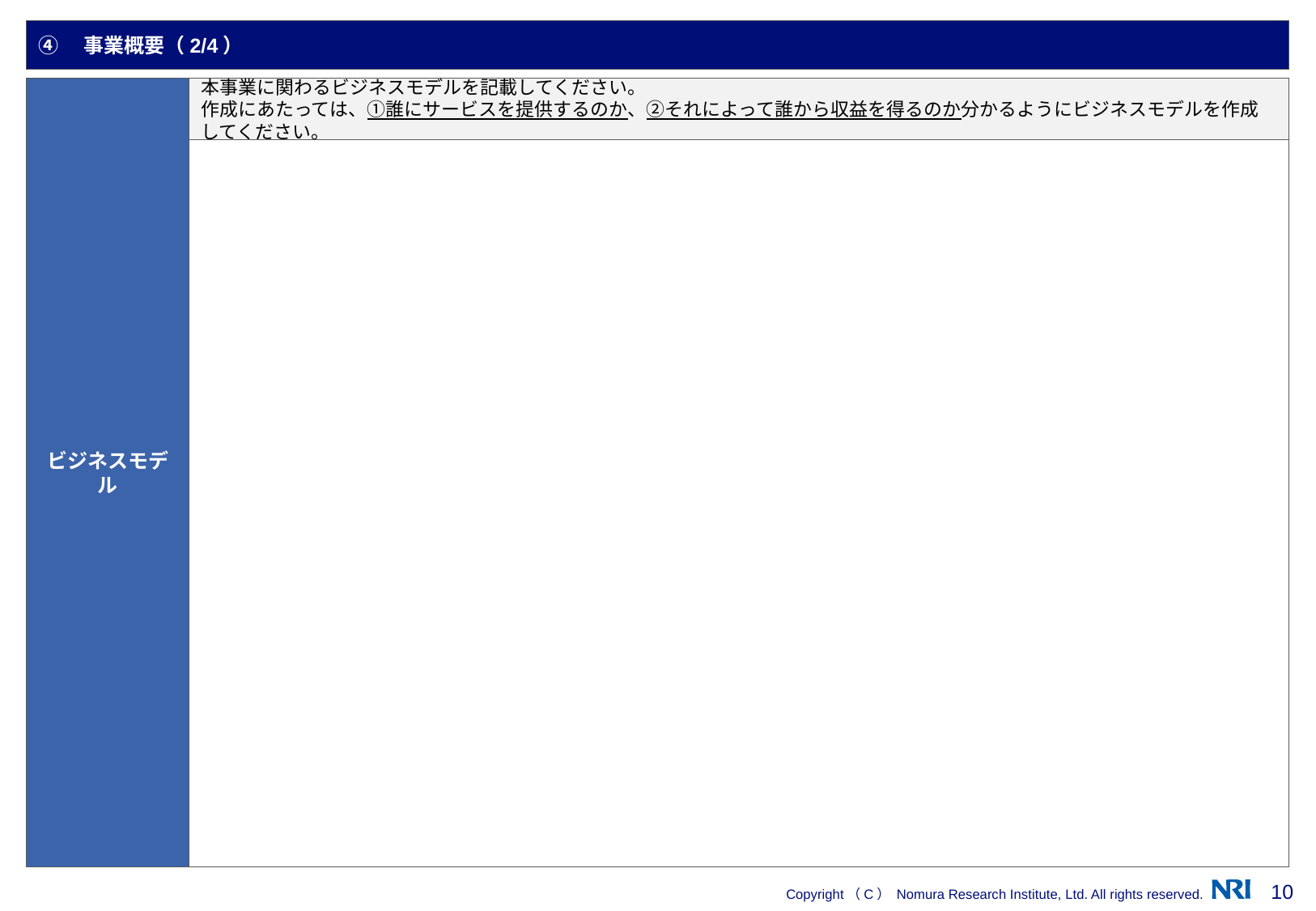

④　事業概要（2/4）
ビジネスモデル
本事業に関わるビジネスモデルを記載してください。
作成にあたっては、①誰にサービスを提供するのか、②それによって誰から収益を得るのか分かるようにビジネスモデルを作成してください。